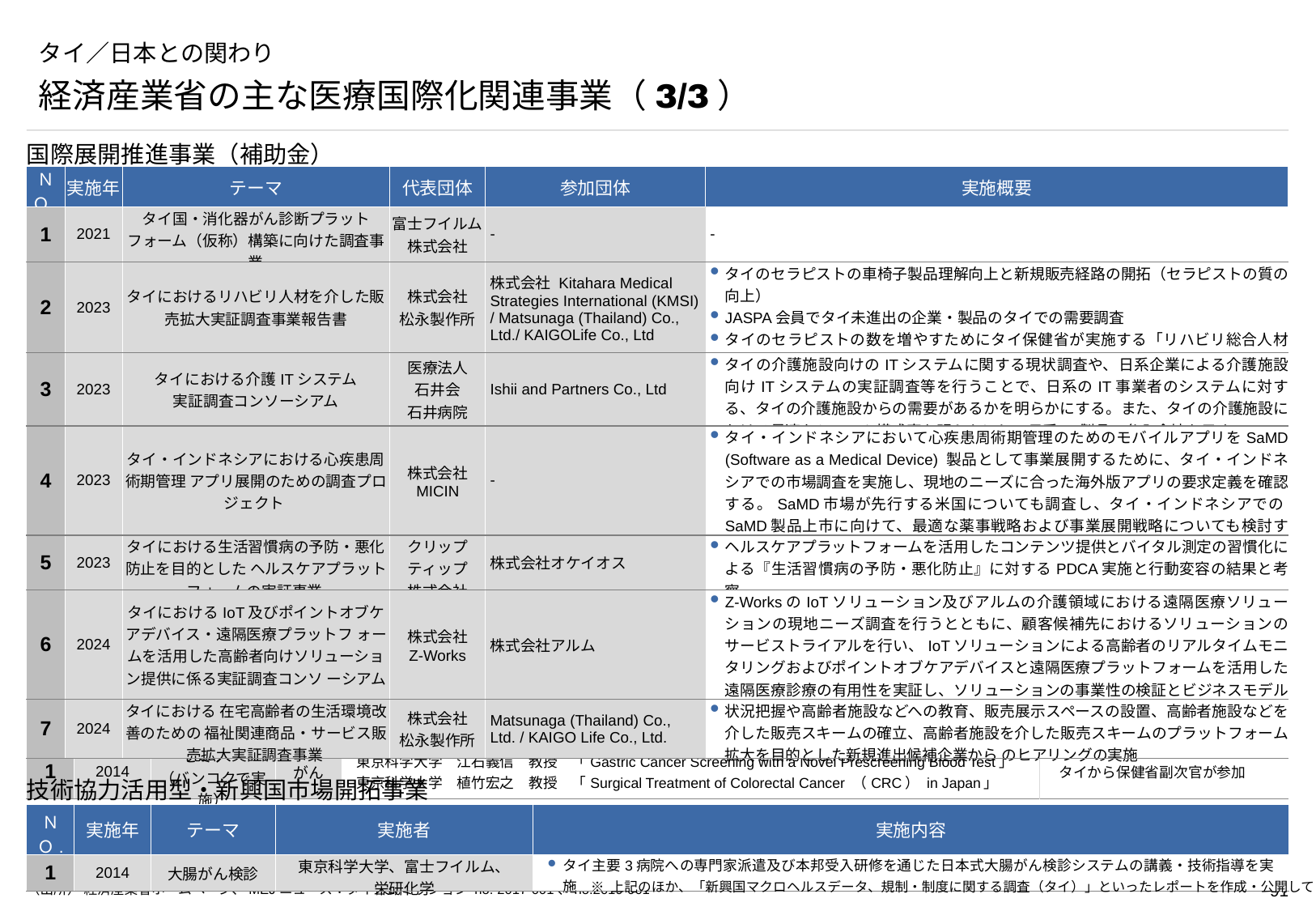

# タイ／日本との関わり
経済産業省の主な医療国際化関連事業（3/3）
国際展開推進事業（補助金）
| ＮＯ. | 実施年 | テーマ | 代表団体 | 参加団体 | 実施概要 |
| --- | --- | --- | --- | --- | --- |
| 1 | 2021 | タイ国・消化器がん診断プラットフォーム（仮称）構築に向けた調査事業 | 富士フイルム 株式会社 | - | - |
| 2 | 2023 | タイにおけるリハビリ人材を介した販売拡大実証調査事業報告書 | 株式会社 松永製作所 | 株式会社 Kitahara Medical Strategies International (KMSI) / Matsunaga (Thailand) Co., Ltd./ KAIGOLife Co., Ltd | タイのセラピストの車椅子製品理解向上と新規販売経路の開拓（セラピストの質の向上） JASPA会員でタイ未進出の企業・製品のタイでの需要調査 タイのセラピストの数を増やすためにタイ保健省が実施する「リハビリ総合人材「准」理学作業療法士（仮称）の教育システム構築」のロードマップ策定に参画 |
| 3 | 2023 | タイにおける介護ITシステム 実証調査コンソーシアム | 医療法人 石井会 石井病院 | Ishii and Partners Co., Ltd | タイの介護施設向けのITシステムに関する現状調査や、日系企業による介護施設向けITシステムの実証調査等を行うことで、日系のIT事業者のシステムに対する、タイの介護施設からの需要があるかを明らかにする。また、タイの介護施設における最適なシステム構成案を明らかにし、日系IT製品の参入余地を示す。 |
| 4 | 2023 | タイ・インドネシアにおける心疾患周術期管理 アプリ展開のための調査プロジェクト | 株式会社 MICIN | - | タイ・インドネシアにおいて心疾患周術期管理のためのモバイルアプリをSaMD (Software as a Medical Device) 製品として事業展開するために、タイ・インドネシアでの市場調査を実施し、現地のニーズに合った海外版アプリの要求定義を確認する。SaMD市場が先行する米国についても調査し、タイ・インドネシアでのSaMD製品上市に向けて、最適な薬事戦略および事業展開戦略についても検討する。 |
| 5 | 2023 | タイにおける生活習慣病の予防・悪化防止を目的とした ヘルスケアプラットフォームの実証事業 | クリップティップ 株式会社 | 株式会社オケイオス | ヘルスケアプラットフォームを活用したコンテンツ提供とバイタル測定の習慣化による『生活習慣病の予防・悪化防止』に対するPDCA実施と行動変容の結果と考察 |
| 6 | 2024 | タイにおけるIoT及びポイントオブケアデバイス・遠隔医療プラットフ ォームを活用した高齢者向けソリューション提供に係る実証調査コンソ ーシアム | 株式会社 Z-Works | 株式会社アルム | Z-WorksのIoTソリューション及びアルムの介護領域における遠隔医療ソリューションの現地ニーズ調査を行うとともに、顧客候補先におけるソリューションのサービストライアルを行い、IoTソリューションによる高齢者のリアルタイムモニタリングおよびポイントオブケアデバイスと遠隔医療プラットフォームを活用した遠隔医療診療の有用性を実証し、ソリューションの事業性の検証とビジネスモデルのブラッシュアップを図る。 |
| 7 | 2024 | タイにおける 在宅高齢者の生活環境改善のための 福祉関連商品・サービス販売拡大実証調査事業 | 株式会社 松永製作所 | Matsunaga (Thailand) Co., Ltd. / KAIGO Life Co., Ltd. | 状況把握や高齢者施設などへの教育、販売展示スペースの設置、高齢者施設などを介した販売スキームの確立、高齢者施設を介した販売スキームのプラットフォーム拡大を目的とした新規進出候補企業から のヒアリングの実施 |
留学人材セミナー
| ＮＯ. | 実施年 | 内容 | テーマ | セミナーでの主な講演者 | 特記事項 |
| --- | --- | --- | --- | --- | --- |
| 1 | 2014 | セミナー （バンコクで実施） | がん | 東京科学大学　江石義信　教授　「Gastric Cancer Screening with a Novel Prescreening Blood Test」 東京科学大学　植竹宏之　教授　「Surgical Treatment of Colorectal Cancer （CRC） in Japan」 | タイから保健省副次官が参加 |
技術協力活用型・新興国市場開拓事業
| ＮＯ. | 実施年 | テーマ | 実施者 | 実施内容 |
| --- | --- | --- | --- | --- |
| 1 | 2014 | 大腸がん検診 | 東京科学大学、富士フイルム、 栄研化学 | タイ主要3病院への専門家派遣及び本邦受入研修を通じた日本式大腸がん検診システムの講義・技術指導を実施 |
※ 上記のほか、「新興国マクロヘルスデータ、規制・制度に関する調査（タイ）」といったレポートを作成・公開している
（出所） 経済産業省ホームページ、MEJニュース：タイ官民ミッション no. 2017-001、no.2019-001